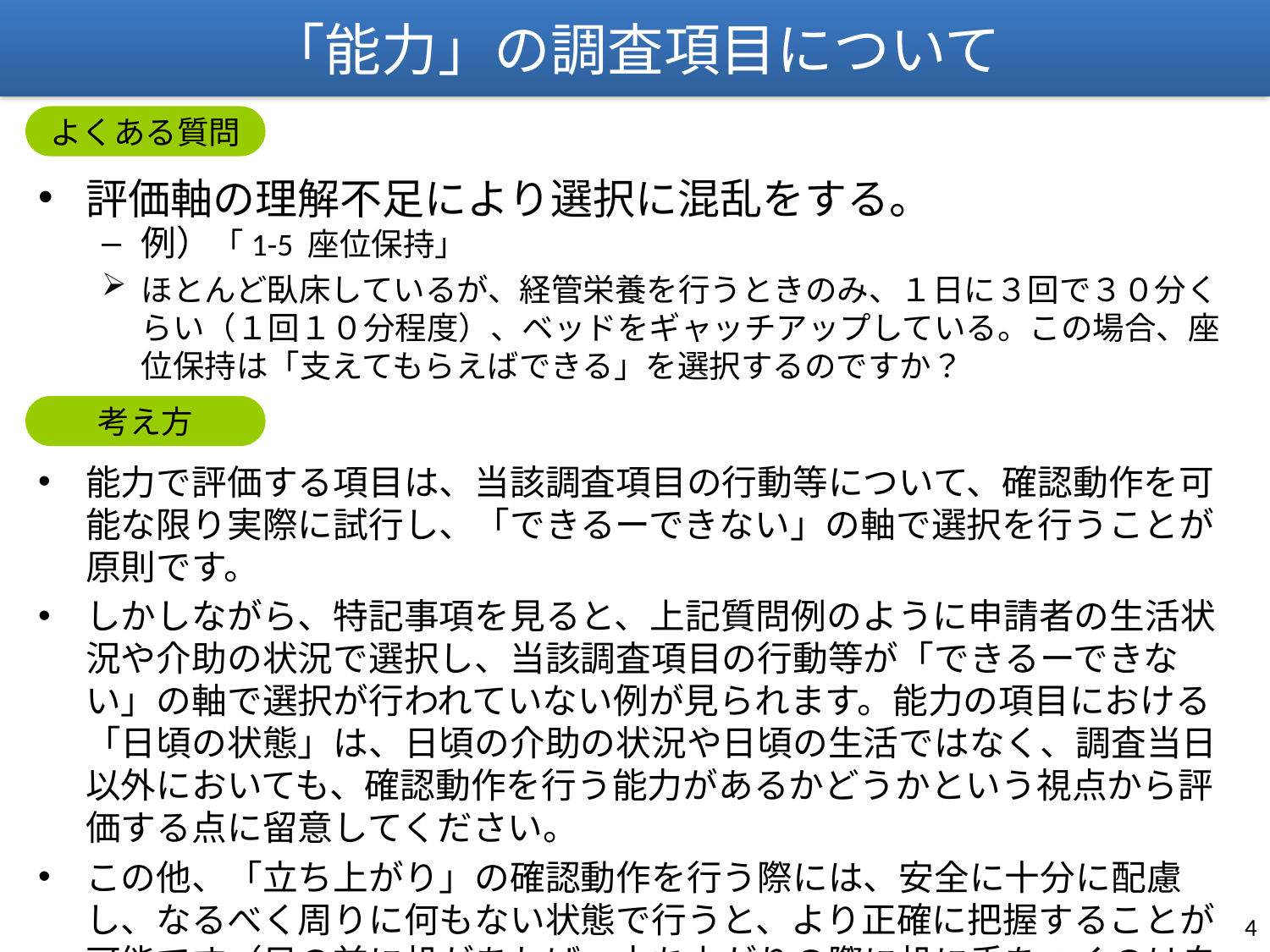

「能力」の調査項目について
よくある質問

評価軸の理解不足により選択に混乱をする。
例）「1-5 座位保持」
ほとんど臥床しているが、経管栄養を行うときのみ、１日に３回で３０分くらい（１回１０分程度）、ベッドをギャッチアップしている。この場合、座位保持は「支えてもらえばできる」を選択するのですか？

能力で評価する項目は、当該調査項目の行動等について、確認動作を可能な限り実際に試行し、「できるーできない」の軸で選択を行うことが原則です。
しかしながら、特記事項を見ると、上記質問例のように申請者の生活状況や介助の状況で選択し、当該調査項目の行動等が「できるーできない」の軸で選択が行われていない例が見られます。能力の項目における「日頃の状態」は、日頃の介助の状況や日頃の生活ではなく、調査当日以外においても、確認動作を行う能力があるかどうかという視点から評価する点に留意してください。
この他、「立ち上がり」の確認動作を行う際には、安全に十分に配慮し、なるべく周りに何もない状態で行うと、より正確に把握することが可能です（目の前に机があれば、立ち上がりの際に机に手をつくのは自然なこと）。
考え方
4